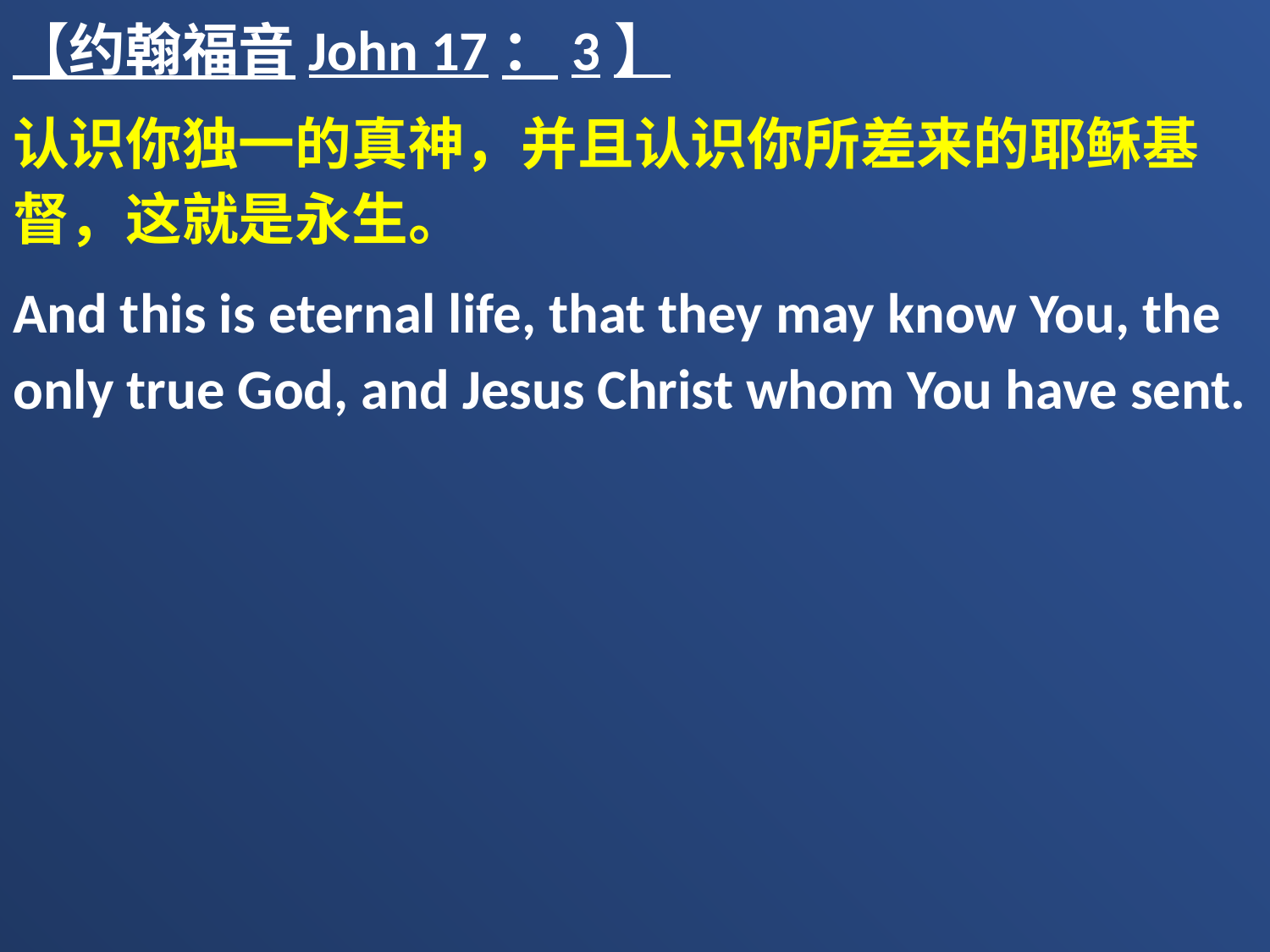

【约翰福音John 17：3】
认识你独一的真神，并且认识你所差来的耶稣基督，这就是永生。
And this is eternal life, that they may know You, the only true God, and Jesus Christ whom You have sent.